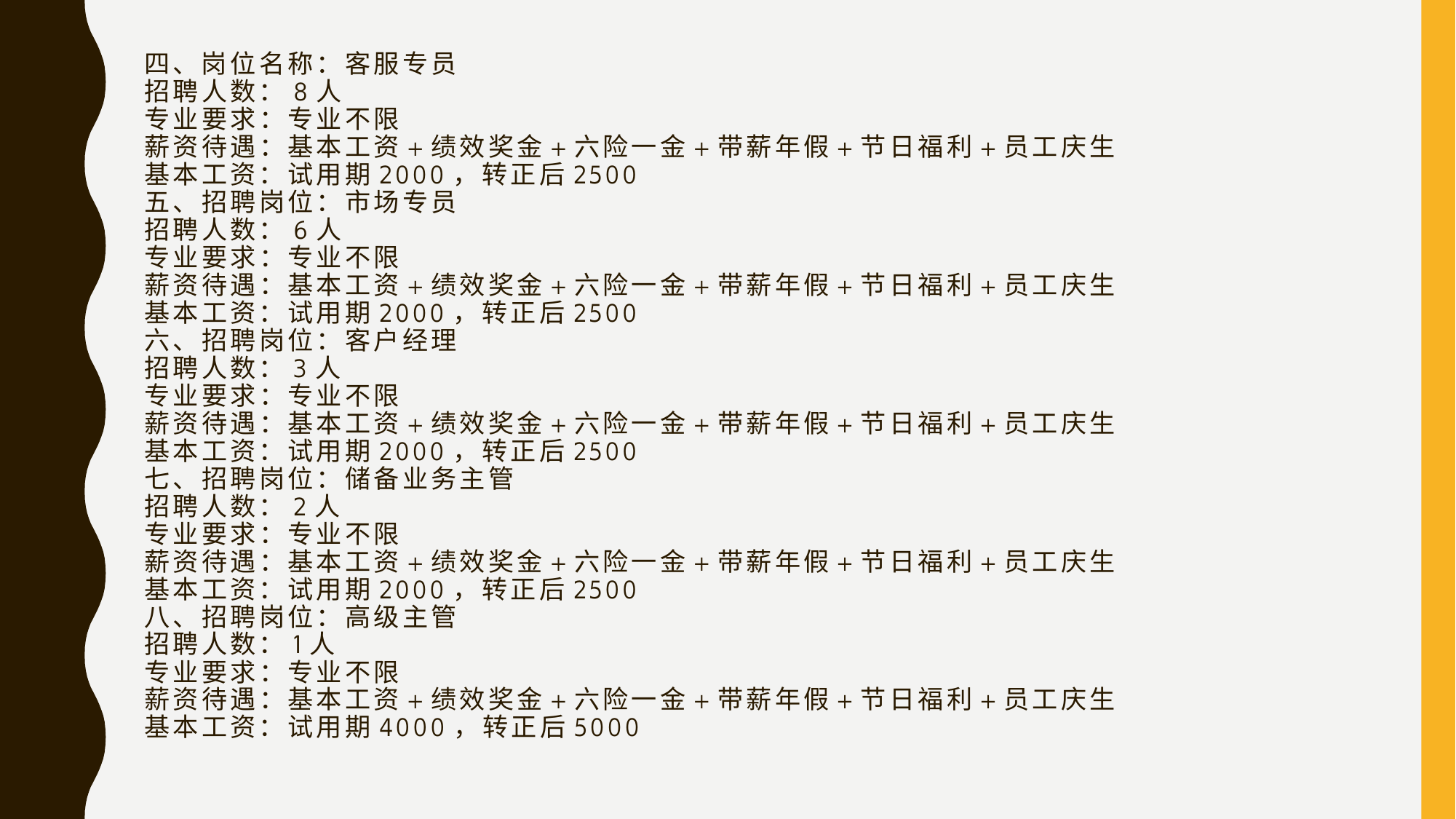

# 四、岗位名称：客服专员 招聘人数：8人 专业要求：专业不限 薪资待遇：基本工资+绩效奖金+六险一金+带薪年假+节日福利+员工庆生 基本工资：试用期2000，转正后2500 五、招聘岗位：市场专员 招聘人数：6人 专业要求：专业不限 薪资待遇：基本工资+绩效奖金+六险一金+带薪年假+节日福利+员工庆生 基本工资：试用期2000，转正后2500 六、招聘岗位：客户经理 招聘人数：3人 专业要求：专业不限 薪资待遇：基本工资+绩效奖金+六险一金+带薪年假+节日福利+员工庆生 基本工资：试用期2000，转正后2500 七、招聘岗位：储备业务主管 招聘人数：2人 专业要求：专业不限 薪资待遇：基本工资+绩效奖金+六险一金+带薪年假+节日福利+员工庆生 基本工资：试用期2000，转正后2500 八、招聘岗位：高级主管 招聘人数：1人 专业要求：专业不限 薪资待遇：基本工资+绩效奖金+六险一金+带薪年假+节日福利+员工庆生 基本工资：试用期4000，转正后5000